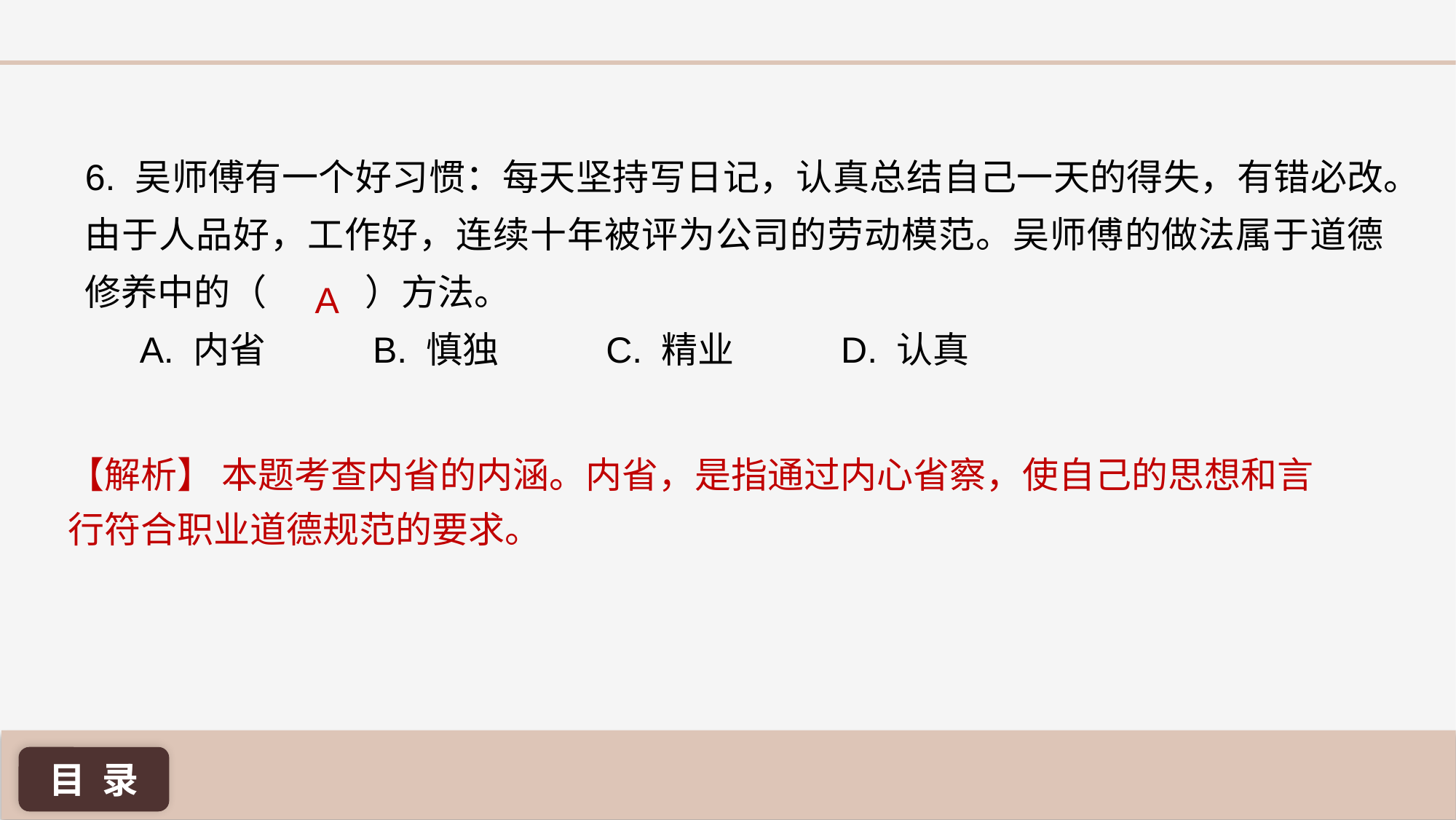

6. 吴师傅有一个好习惯：每天坚持写日记，认真总结自己一天的得失，有错必改。由于人品好，工作好，连续十年被评为公司的劳动模范。吴师傅的做法属于道德修养中的（            ）方法。
A. 内省            B. 慎独            C. 精业            D. 认真
A
【解析】 本题考查内省的内涵。内省，是指通过内心省察，使自己的思想和言行符合职业道德规范的要求。